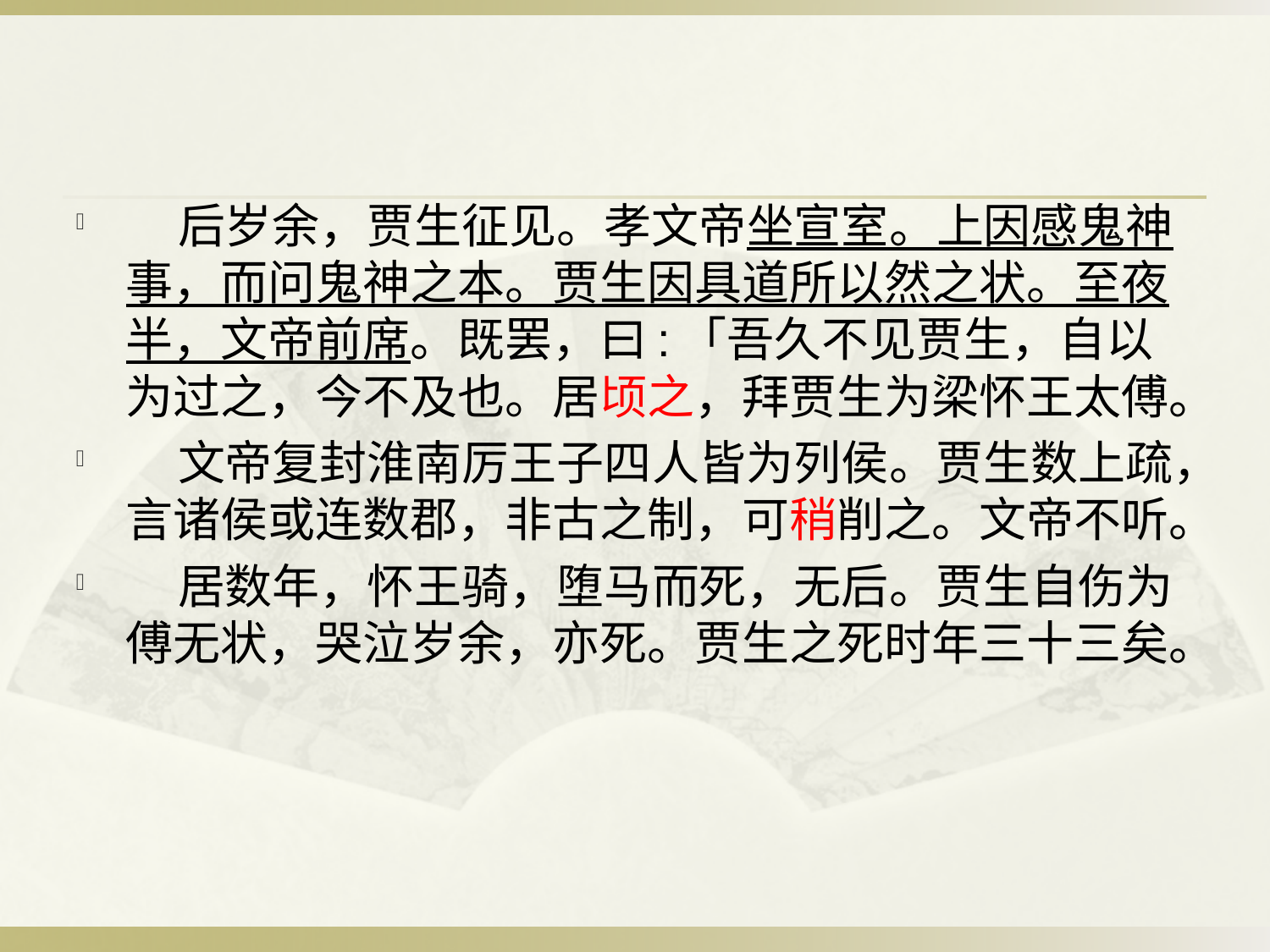

#
    后岁余，贾生征见。孝文帝坐宣室。上因感鬼神事，而问鬼神之本。贾生因具道所以然之状。至夜半，文帝前席。既罢，曰:「吾久不见贾生，自以为过之，今不及也。居顷之，拜贾生为梁怀王太傅。
    文帝复封淮南厉王子四人皆为列侯。贾生数上疏，言诸侯或连数郡，非古之制，可稍削之。文帝不听。
    居数年，怀王骑，堕马而死，无后。贾生自伤为傅无状，哭泣岁余，亦死。贾生之死时年三十三矣。